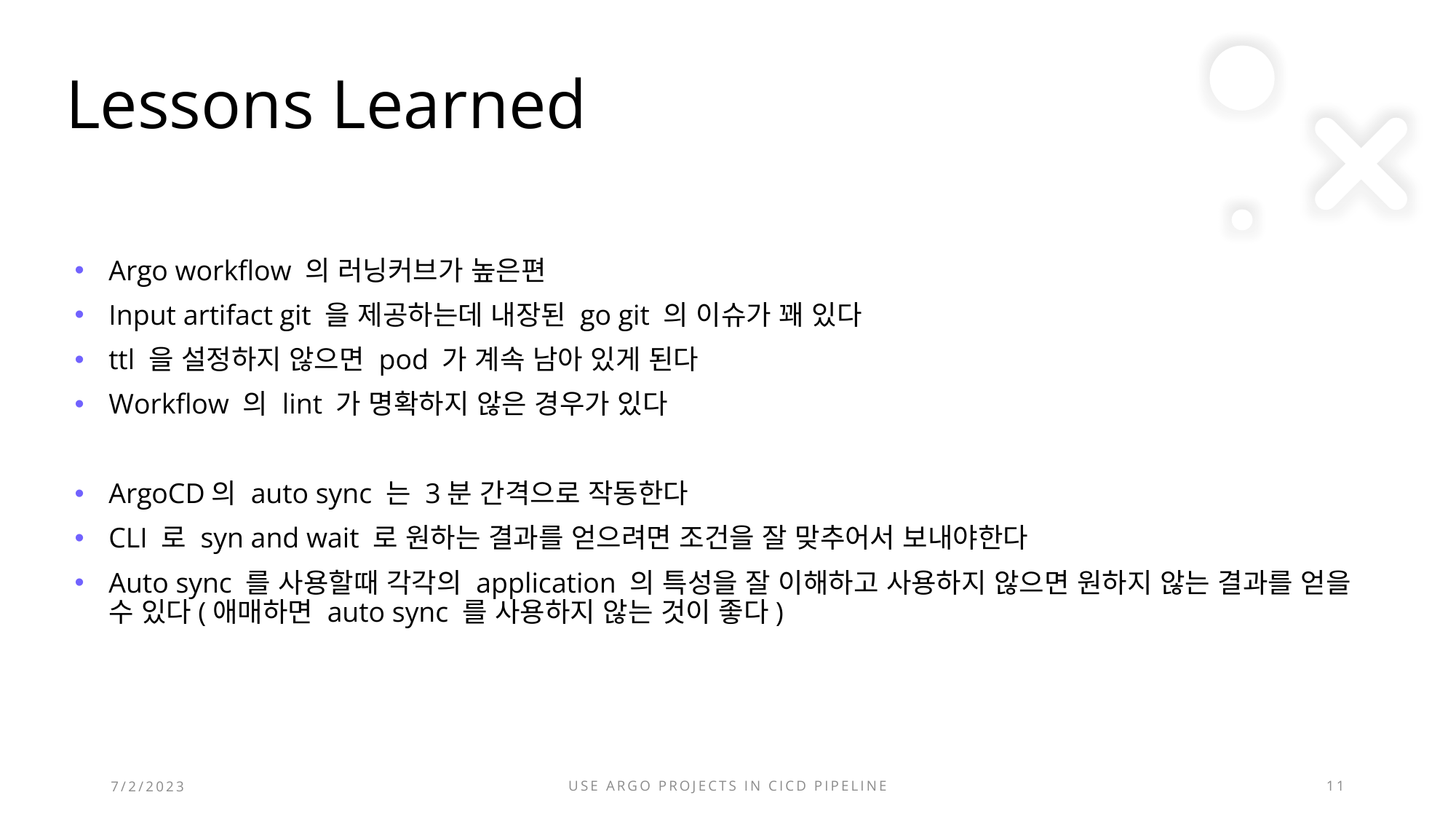

# Lessons Learned
Argo workflow 의 러닝커브가 높은편
Input artifact git 을 제공하는데 내장된 go git 의 이슈가 꽤 있다
ttl 을 설정하지 않으면 pod 가 계속 남아 있게 된다
Workflow 의 lint 가 명확하지 않은 경우가 있다

ArgoCD의 auto sync 는 3분 간격으로 작동한다
CLI 로 syn and wait 로 원하는 결과를 얻으려면 조건을 잘 맞추어서 보내야한다
Auto sync 를 사용할때 각각의 application 의 특성을 잘 이해하고 사용하지 않으면 원하지 않는 결과를 얻을 수 있다(애매하면 auto sync 를 사용하지 않는 것이 좋다)
7/2/2023
Use argo projects in cicd pipeline
11